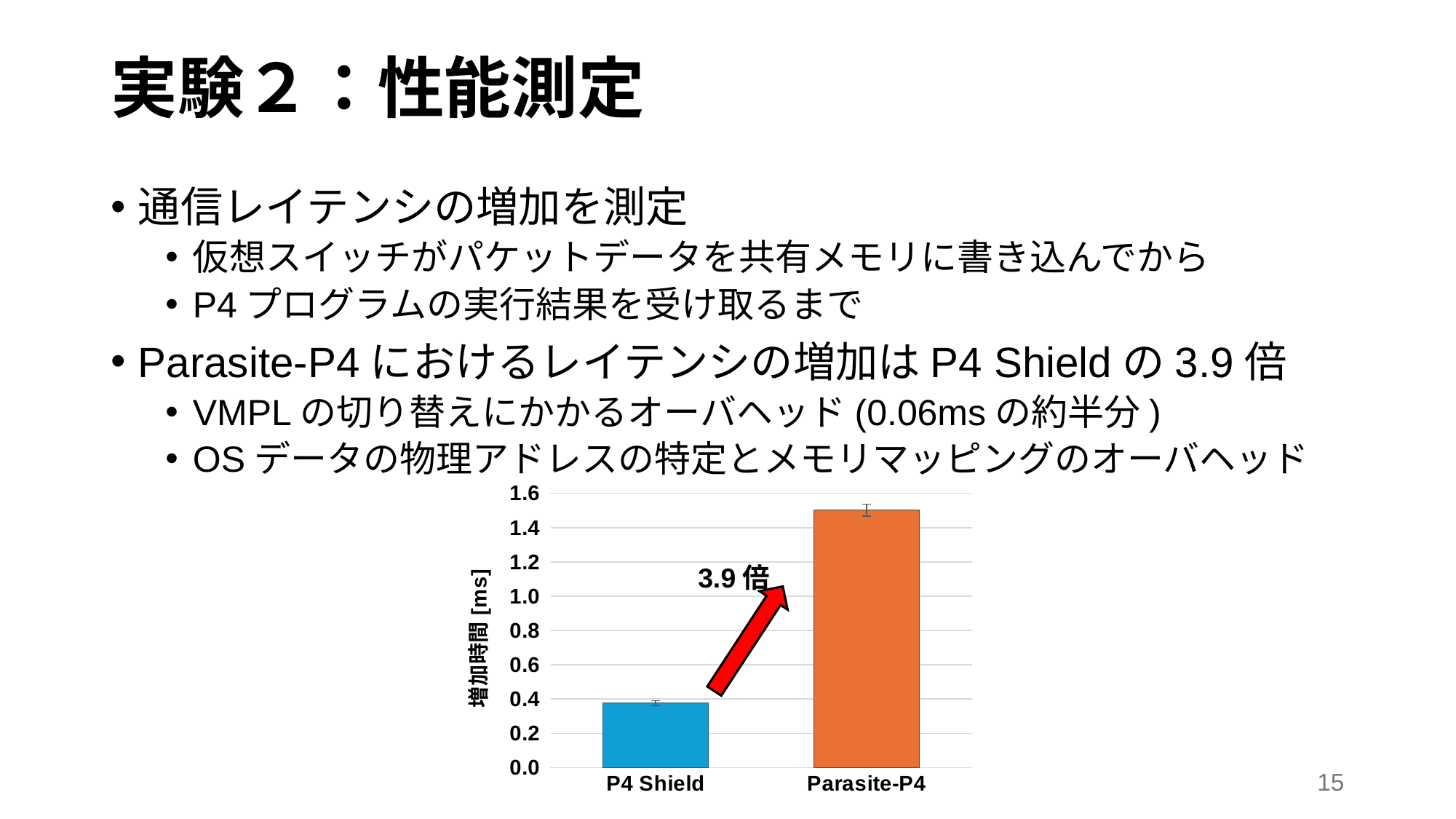

# 実験２：性能測定
通信レイテンシの増加を測定
仮想スイッチがパケットデータを共有メモリに書き込んでから
P4プログラムの実行結果を受け取るまで
Parasite-P4におけるレイテンシの増加はP4 Shieldの3.9倍
VMPLの切り替えにかかるオーバヘッド(0.06msの約半分)
OSデータの物理アドレスの特定とメモリマッピングのオーバヘッド

### Chart

| Category |  |
|---|---|
| P4 Shield | 0.37667980000000006 |
| Parasite-P4 | 1.5017394999999998 |
3.9倍

15